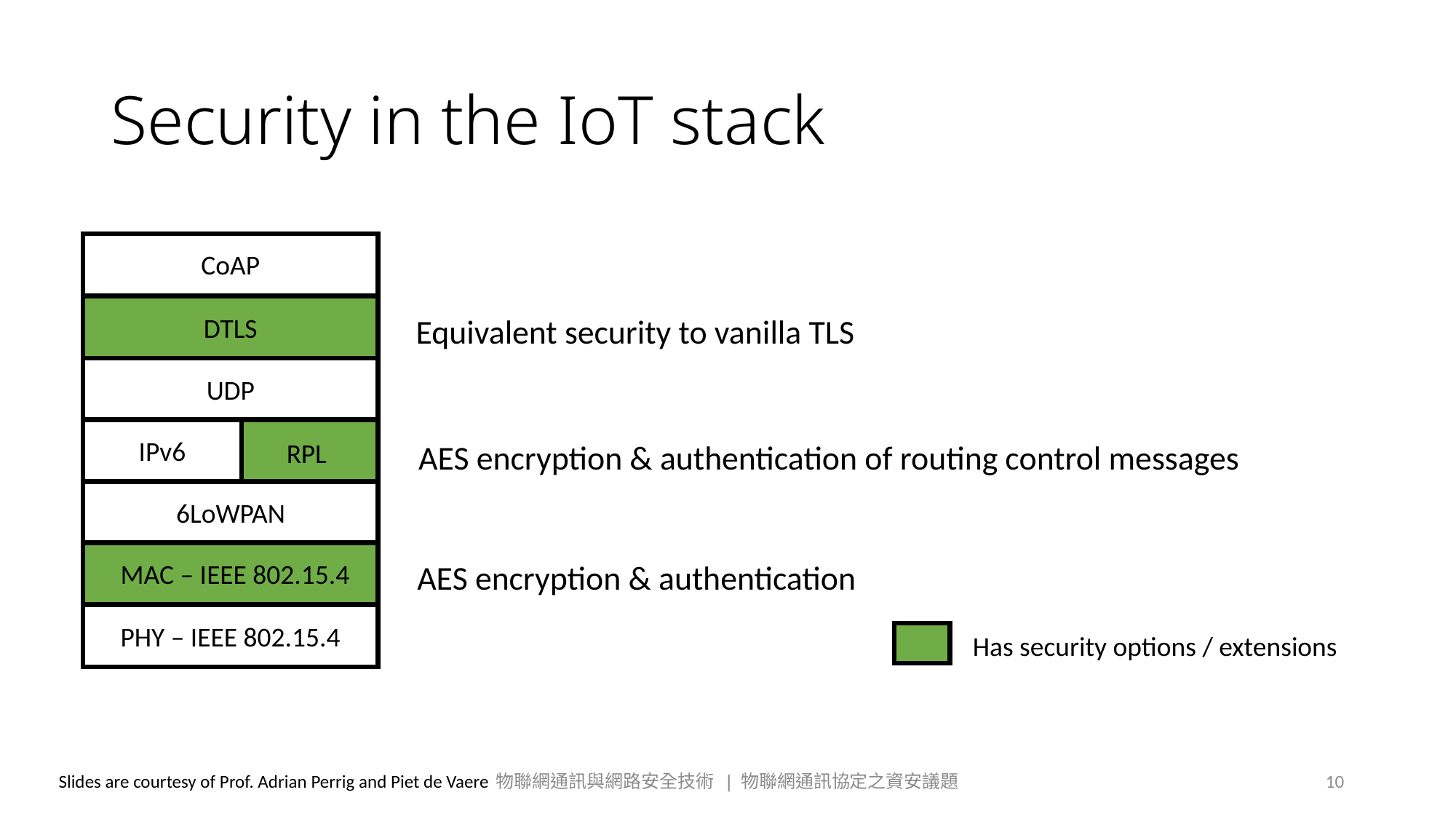

# Security in the IoT stack

CoAP

DTLS
Equivalent security to vanilla TLS

UDP

IPv6
RPL
AES encryption & authentication of routing control messages

6LoWPAN

MAC – IEEE 802.15.4
AES encryption & authentication

PHY – IEEE 802.15.4

Has security options / extensions
物聯網通訊與網路安全技術  | 物聯網通訊協定之資安議題
10
Slides are courtesy of Prof. Adrian Perrig and Piet de Vaere